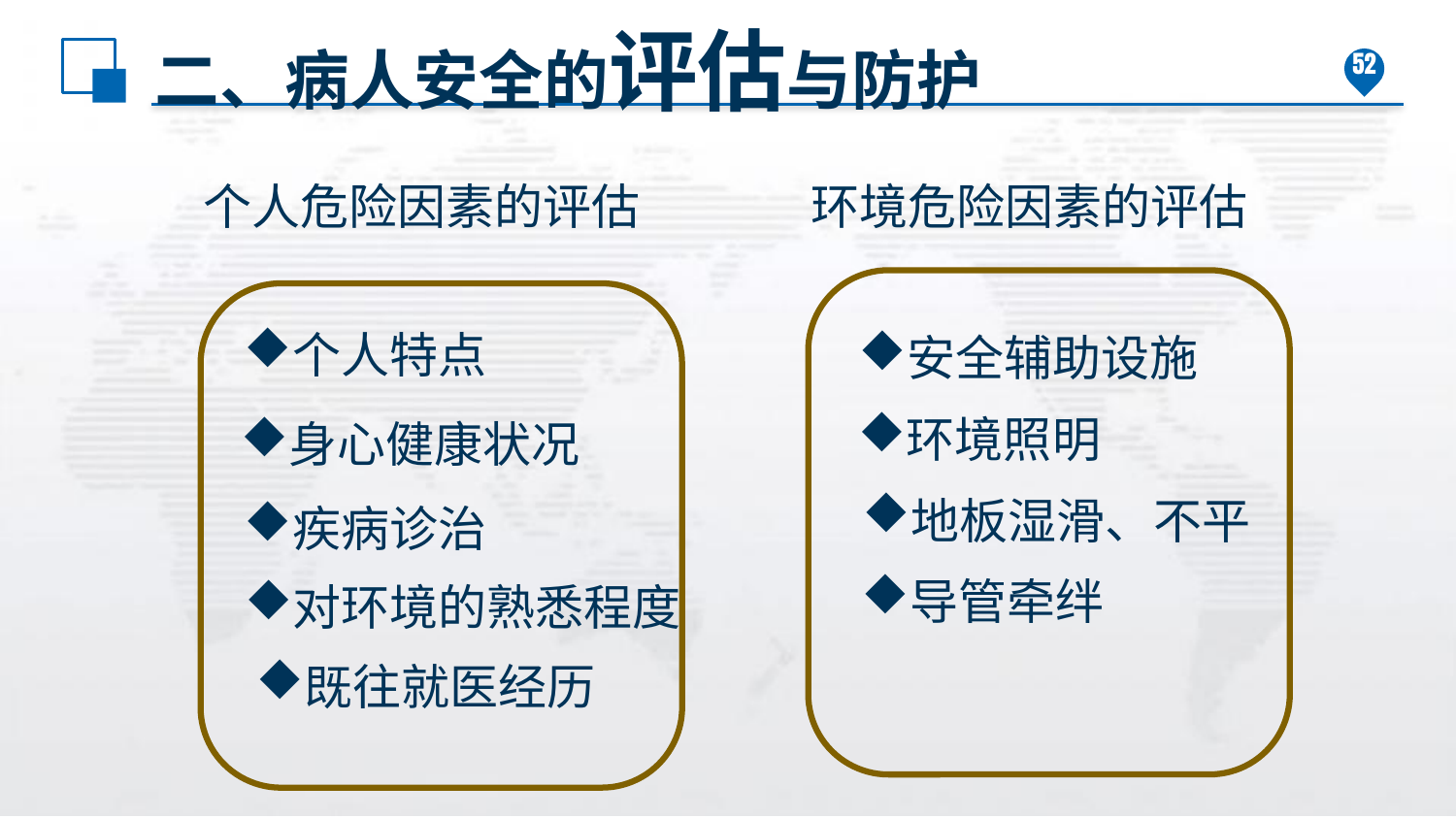

# 二、病人安全的评估与防护
52
个人危险因素的评估
环境危险因素的评估

个人特点
安全辅助设施
环境照明
身心健康状况
地板湿滑、不平
疾病诊治
导管牵绊
对环境的熟悉程度
既往就医经历